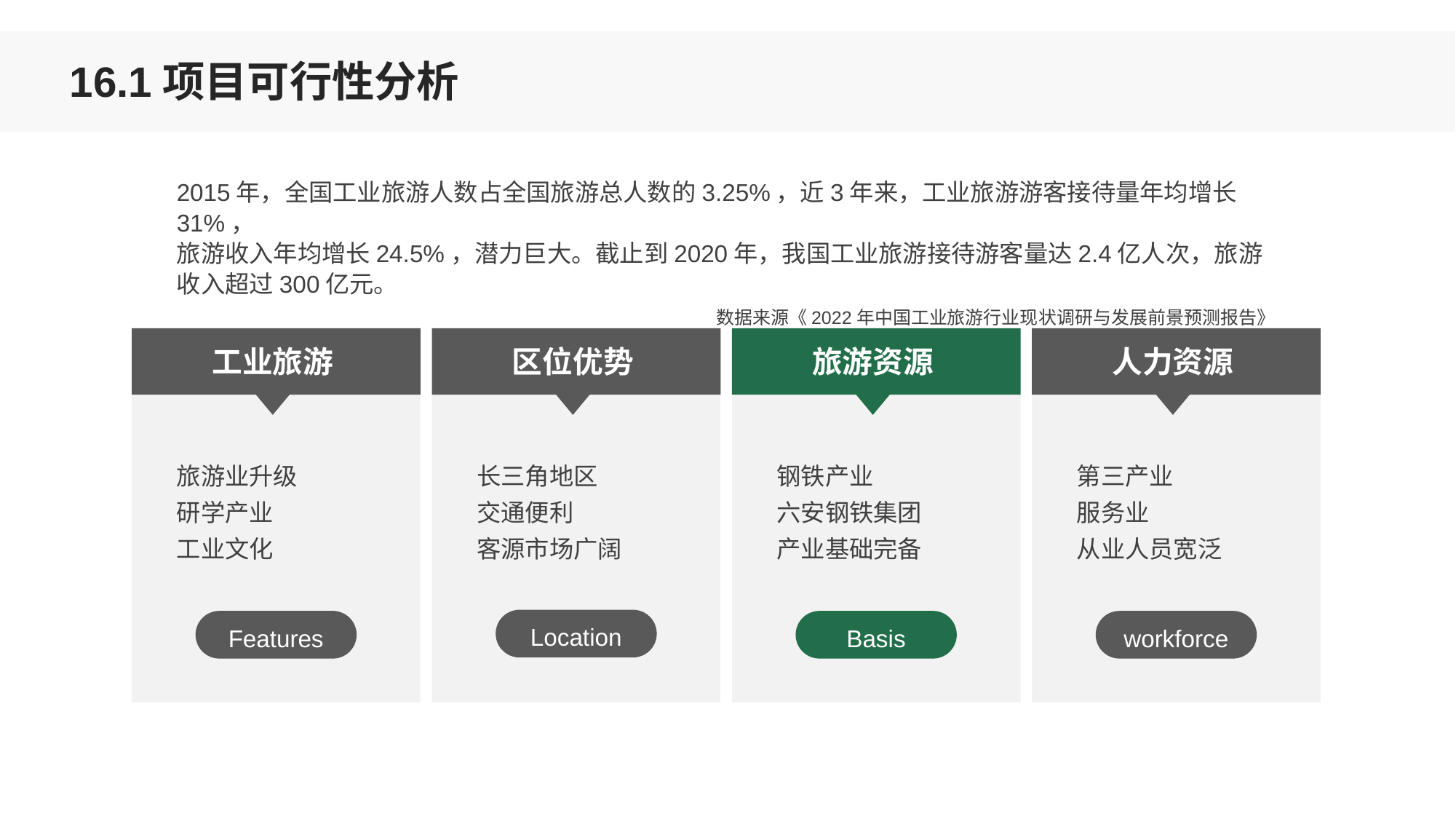

16.1项目可行性分析
2015年，全国工业旅游人数占全国旅游总人数的3.25%，近3年来，工业旅游游客接待量年均增长31%，
旅游收入年均增长24.5%，潜力巨大。截止到2020年，我国工业旅游接待游客量达2.4亿人次，旅游收入超过300亿元。
数据来源《2022年中国工业旅游行业现状调研与发展前景预测报告》

工业旅游
区位优势
旅游资源
人力资源
旅游业升级
研学产业
工业文化
长三角地区
交通便利
客源市场广阔
钢铁产业
六安钢铁集团
产业基础完备
第三产业
服务业
从业人员宽泛
Location
Features
Basis
workforce